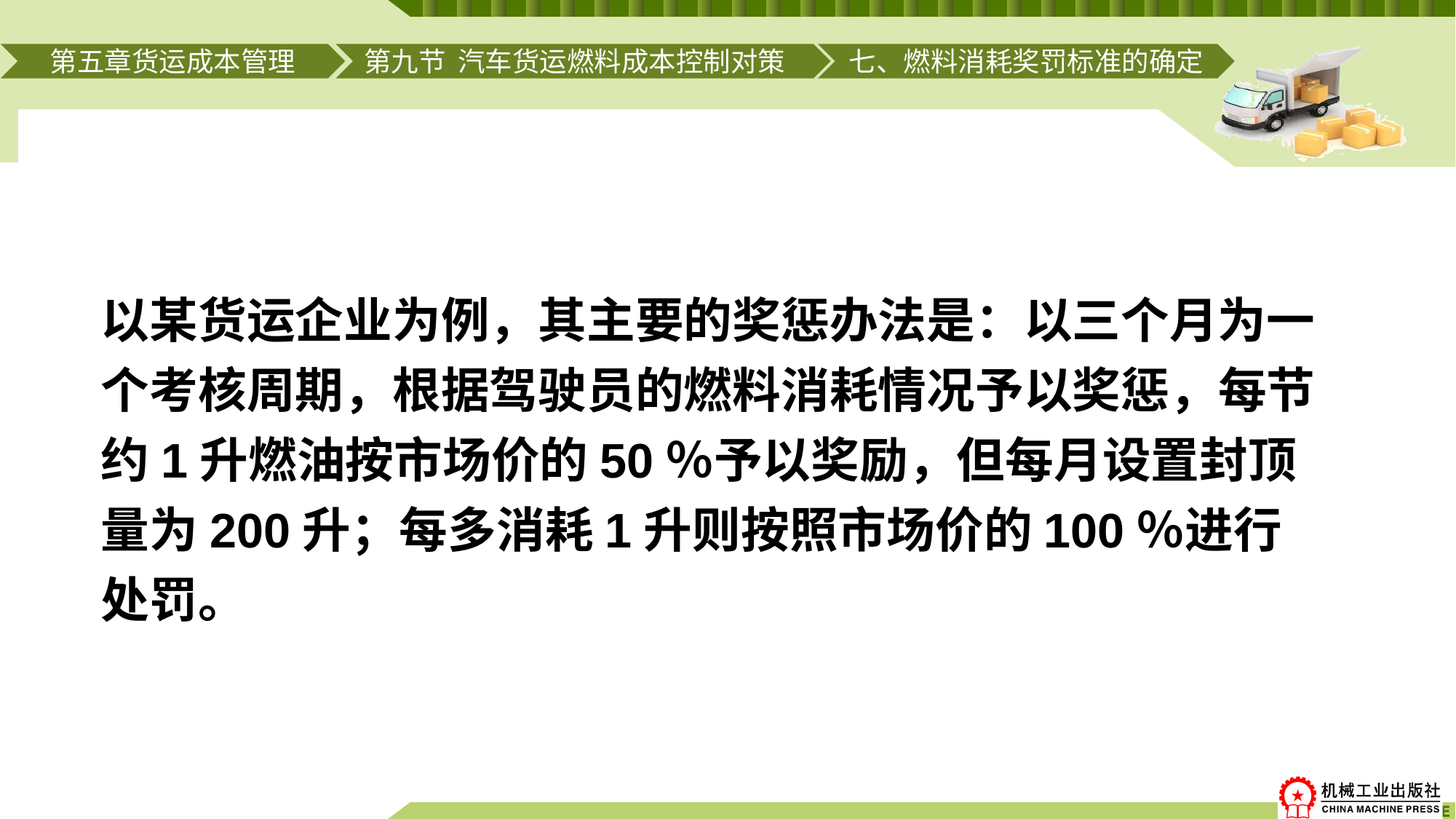

第五章货运成本管理
第九节  汽车货运燃料成本控制对策
七、燃料消耗奖罚标准的确定
表5-20
# 以某货运企业为例，其主要的奖惩办法是：以三个月为一个考核周期，根据驾驶员的燃料消耗情况予以奖惩，每节约1升燃油按市场价的50％予以奖励，但每月设置封顶量为200升；每多消耗1升则按照市场价的100％进行处罚。